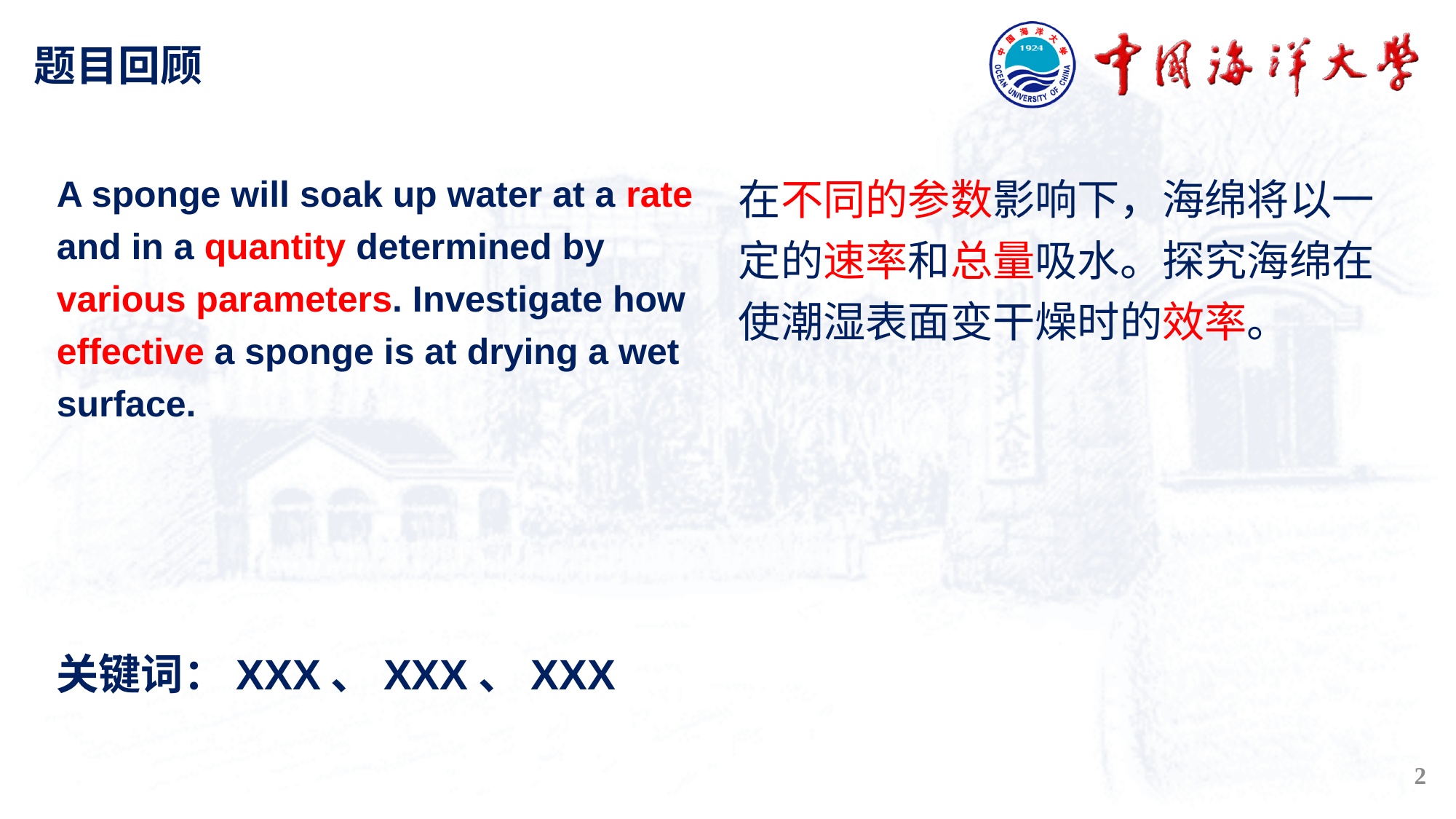

题目回顾
A sponge will soak up water at a rate and in a quantity determined by various parameters. Investigate how effective a sponge is at drying a wet surface.

在不同的参数影响下，海绵将以一定的速率和总量吸水。探究海绵在使潮湿表面变干燥时的效率。

关键词：XXX、XXX、XXX
2